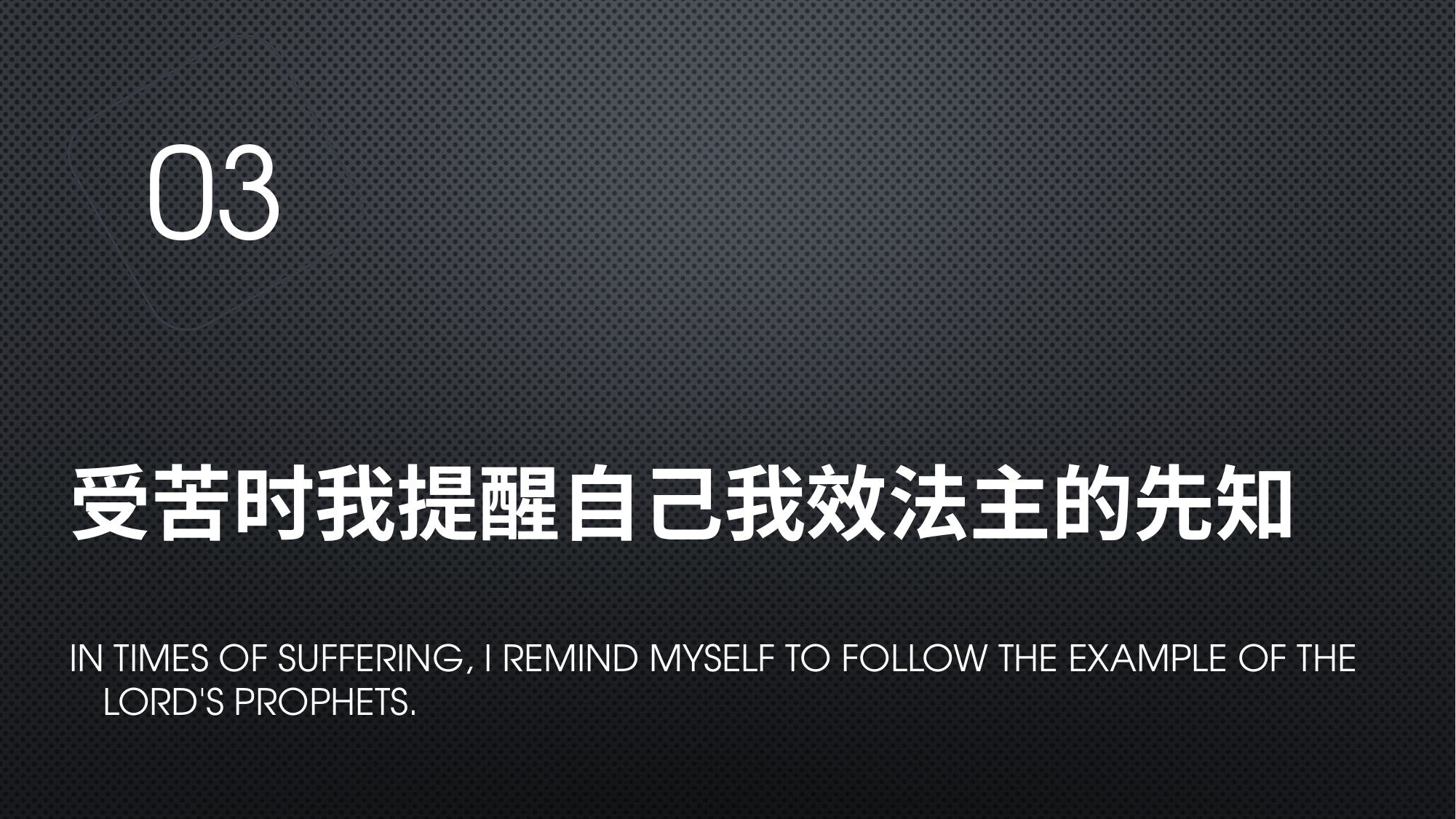

03
# 受苦时我提醒自己我效法主的先知
In Times of Suffering, I Remind Myself to Follow the Example of the Lord's Prophets.